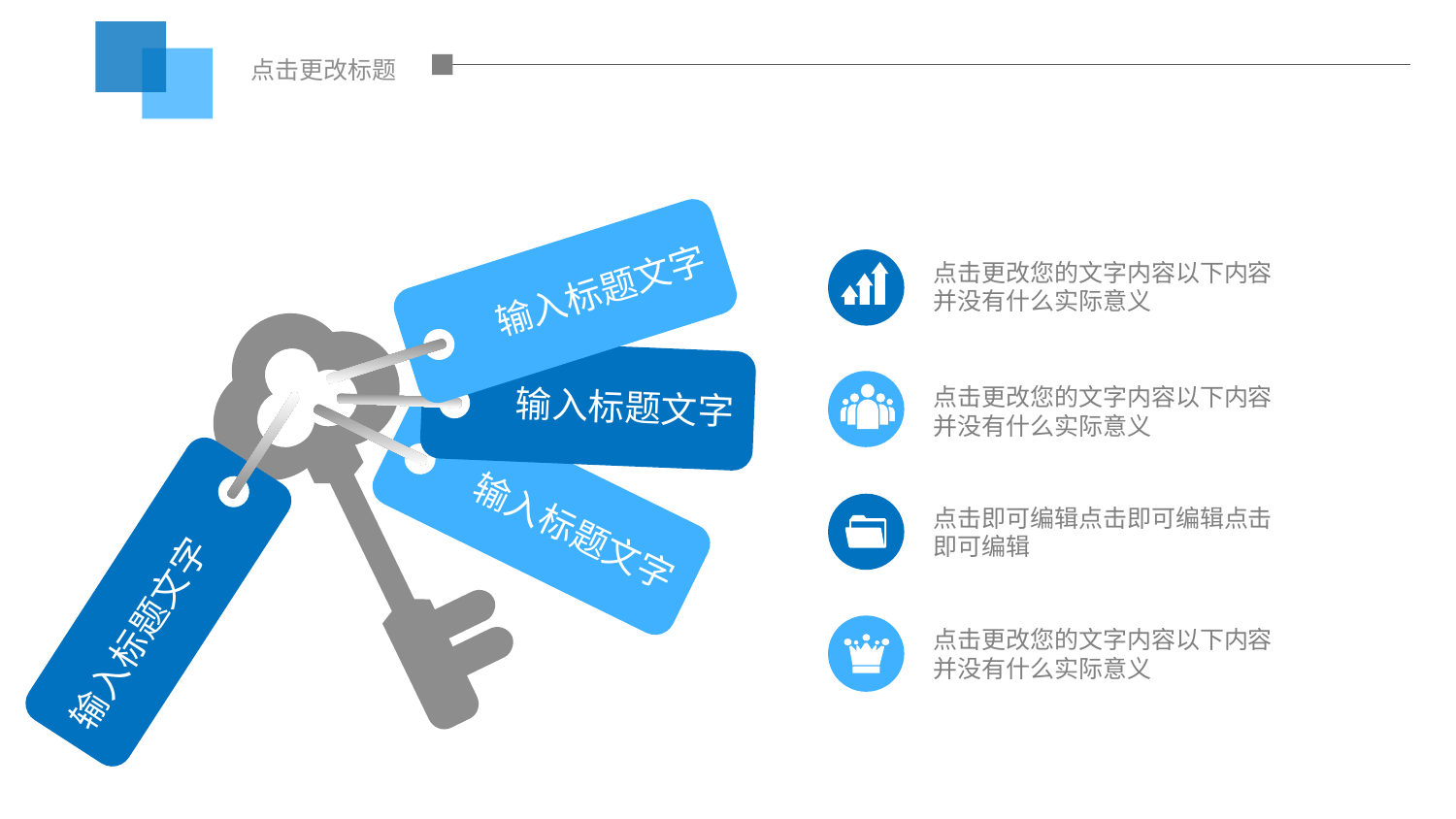

点击更改标题

点击更改您的文字内容以下内容并没有什么实际意义

输入标题文字

输入标题文字

点击更改您的文字内容以下内容并没有什么实际意义

输入标题文字

点击即可编辑点击即可编辑点击即可编辑

输入标题文字

点击更改您的文字内容以下内容并没有什么实际意义